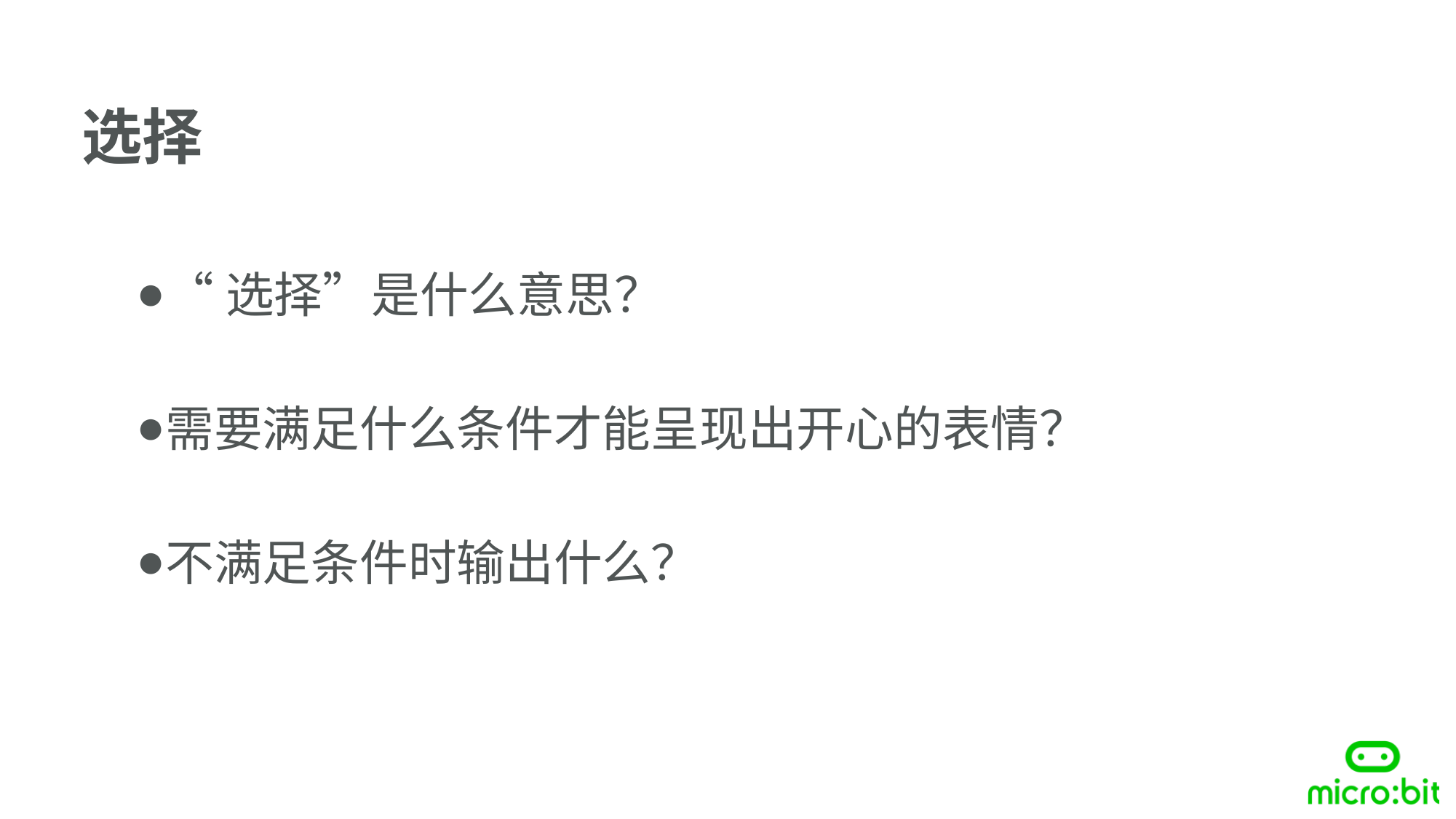

选择

“选择”是什么意思？

需要满足什么条件才能呈现出开心的表情？

不满足条件时输出什么？